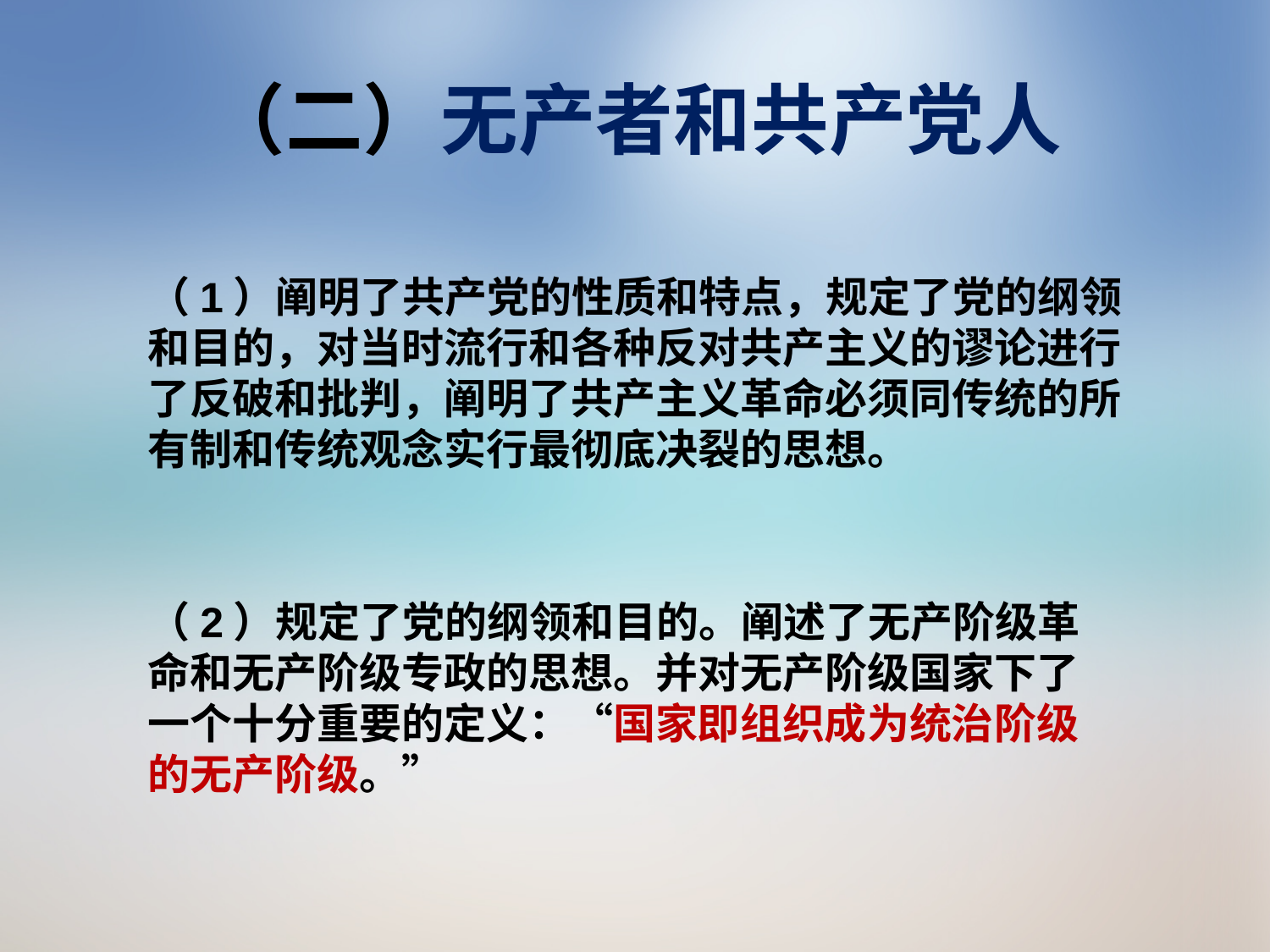

# （二）无产者和共产党人
（1）阐明了共产党的性质和特点，规定了党的纲领和目的，对当时流行和各种反对共产主义的谬论进行了反破和批判，阐明了共产主义革命必须同传统的所有制和传统观念实行最彻底决裂的思想。
（2）规定了党的纲领和目的。阐述了无产阶级革命和无产阶级专政的思想。并对无产阶级国家下了一个十分重要的定义：“国家即组织成为统治阶级的无产阶级。”